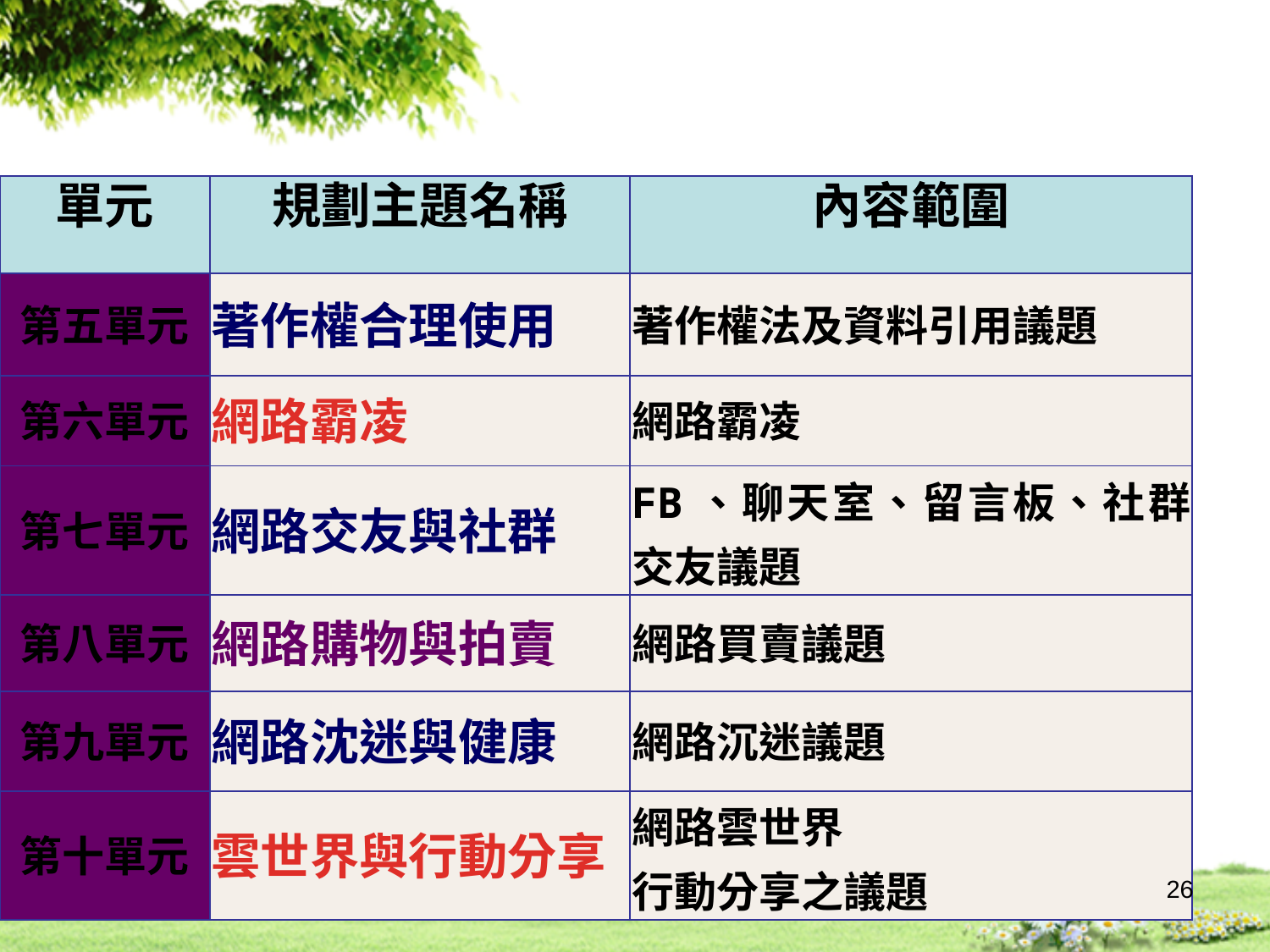

| 單元 | 規劃主題名稱 | 內容範圍 |
| --- | --- | --- |
| 第五單元 | 著作權合理使用 | 著作權法及資料引用議題 |
| 第六單元 | 網路霸凌 | 網路霸凌 |
| 第七單元 | 網路交友與社群 | FB、聊天室、留言板、社群交友議題 |
| 第八單元 | 網路購物與拍賣 | 網路買賣議題 |
| 第九單元 | 網路沈迷與健康 | 網路沉迷議題 |
| 第十單元 | 雲世界與行動分享 | 網路雲世界 行動分享之議題 |
26